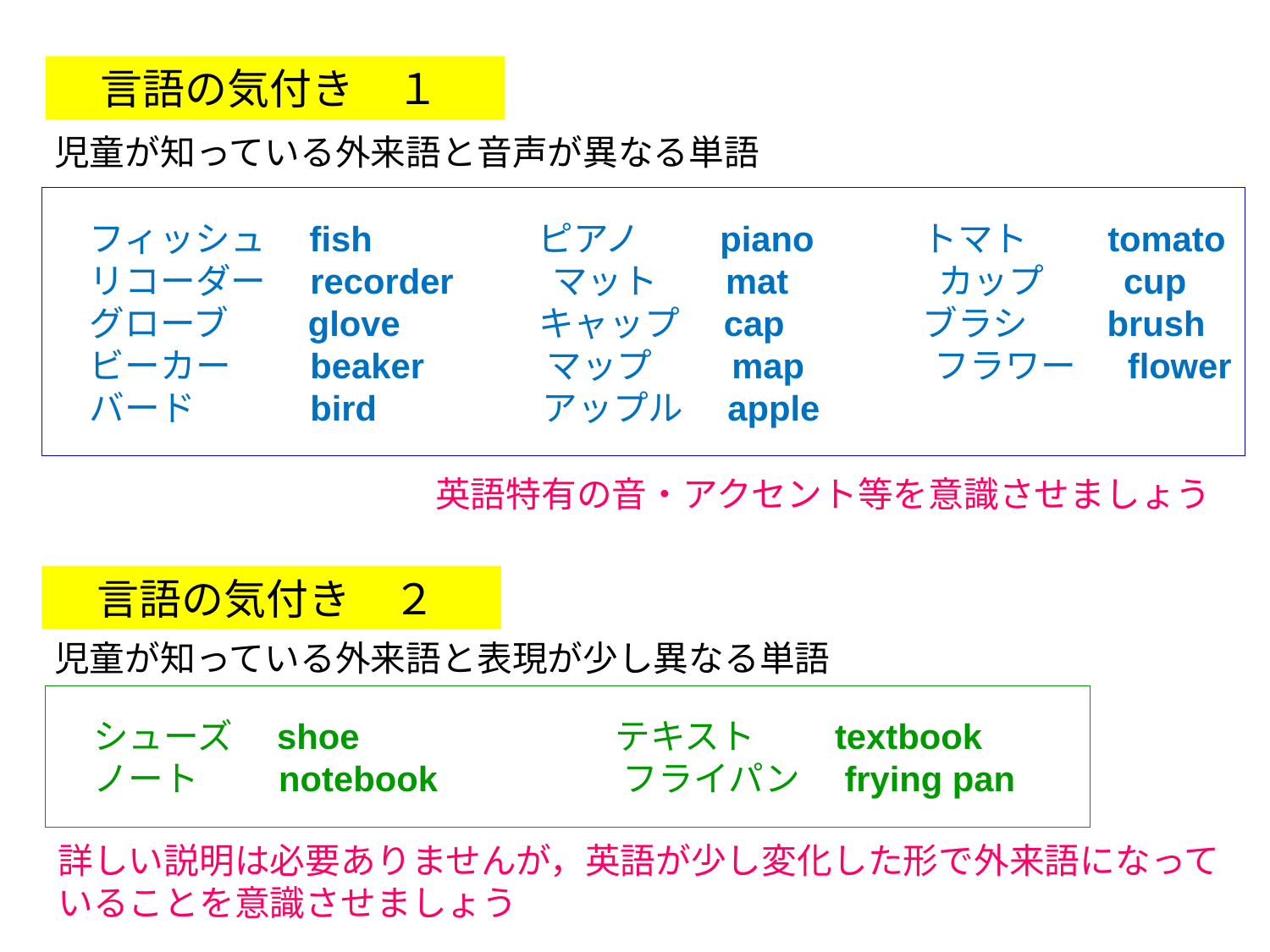

言語の気付き　１
児童が知っている外来語と音声が異なる単語

　フィッシュ　fish　　  　　ピアノ　　piano   　　トマト　　tomato
　リコーダー　recorder  　　マット　   mat　　　　カップ　　cup
　グローブ　　glove　   　　キャップ　cap　   　　ブラシ　　brush
　ビーカー　　beaker　 　　マップ　　map　  　　フラワー 　flower
　バード　　　bird　　  　　アップル　apple

英語特有の音・アクセント等を意識させましょう
　言語の気付き　２
児童が知っている外来語と表現が少し異なる単語

　シューズ　shoe　　　　　　　テキスト　　textbook
　ノート　　notebook　　　　　フライパン　frying pan

詳しい説明は必要ありませんが，英語が少し変化した形で外来語になっていることを意識させましょう